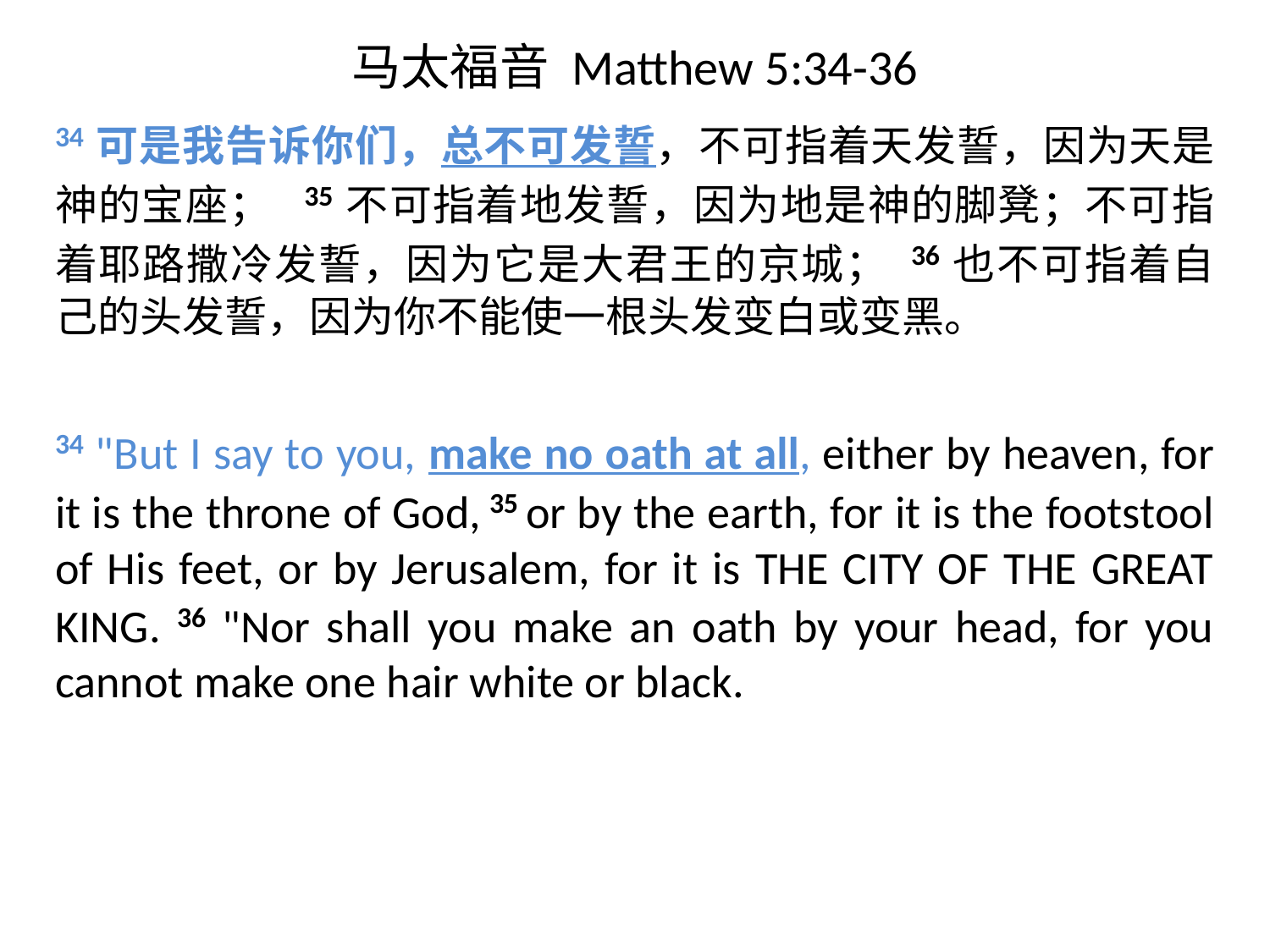

# 马太福音 Matthew 5:34-36
34可是我告诉你们，总不可发誓，不可指着天发誓，因为天是神的宝座；  35不可指着地发誓，因为地是神的脚凳；不可指着耶路撒冷发誓，因为它是大君王的京城； 36也不可指着自己的头发誓，因为你不能使一根头发变白或变黑。

34 ​"But I say to you, make no oath at all, either by heaven, for it is the throne of God, 35 ​or by the earth, for it is the footstool of His feet, or by Jerusalem, for it is THE CITY OF THE GREAT KING. 36 ​"Nor shall you make an oath by your head, for you cannot make one hair white or black.